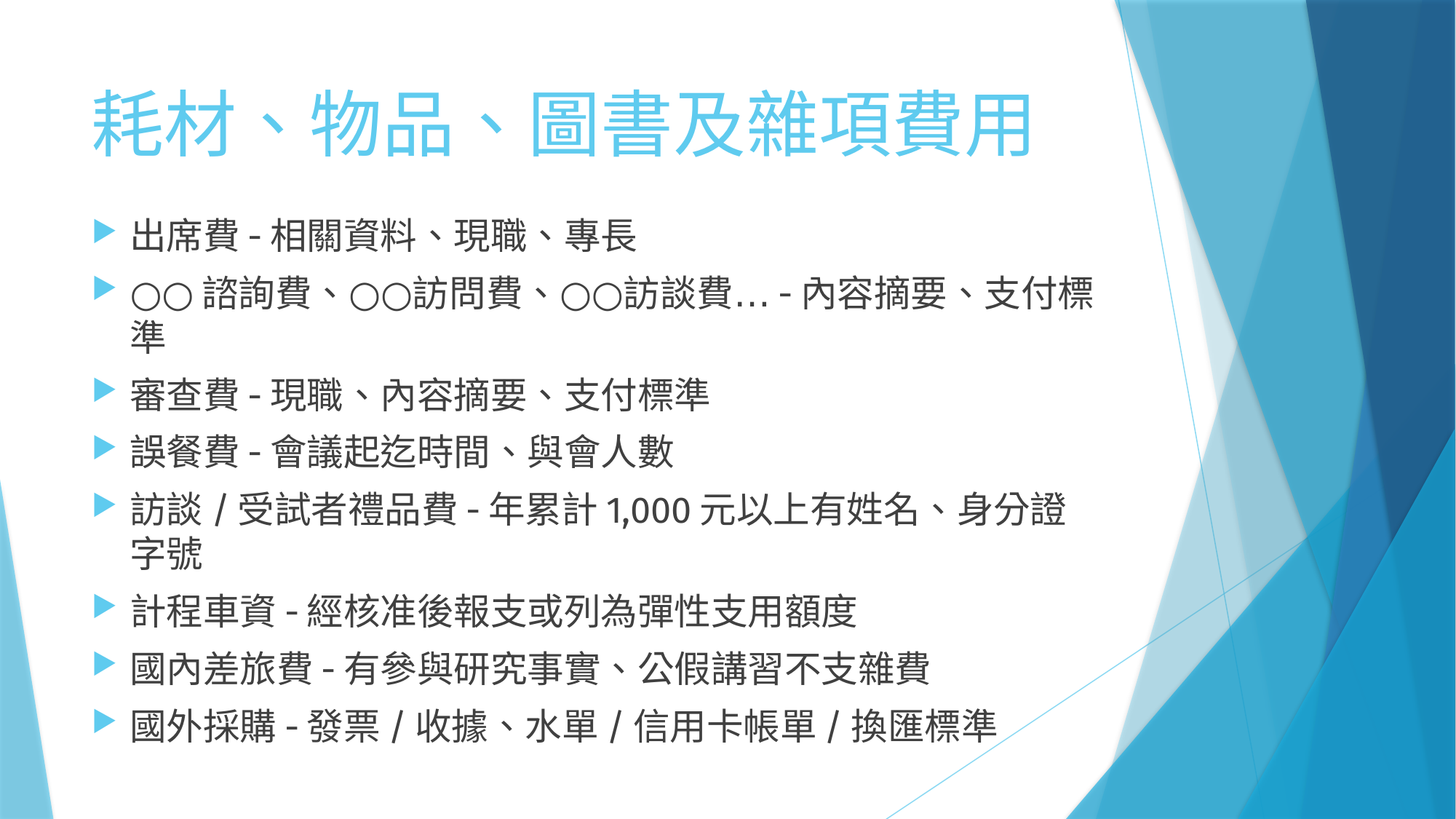

# 耗材、物品、圖書及雜項費用
出席費-相關資料、現職、專長
○○諮詢費、○○訪問費、○○訪談費…-內容摘要、支付標準
審查費-現職、內容摘要、支付標準
誤餐費-會議起迄時間、與會人數
訪談/受試者禮品費-年累計1,000元以上有姓名、身分證字號
計程車資-經核准後報支或列為彈性支用額度
國內差旅費-有參與研究事實、公假講習不支雜費
國外採購-發票/收據、水單/信用卡帳單/換匯標準